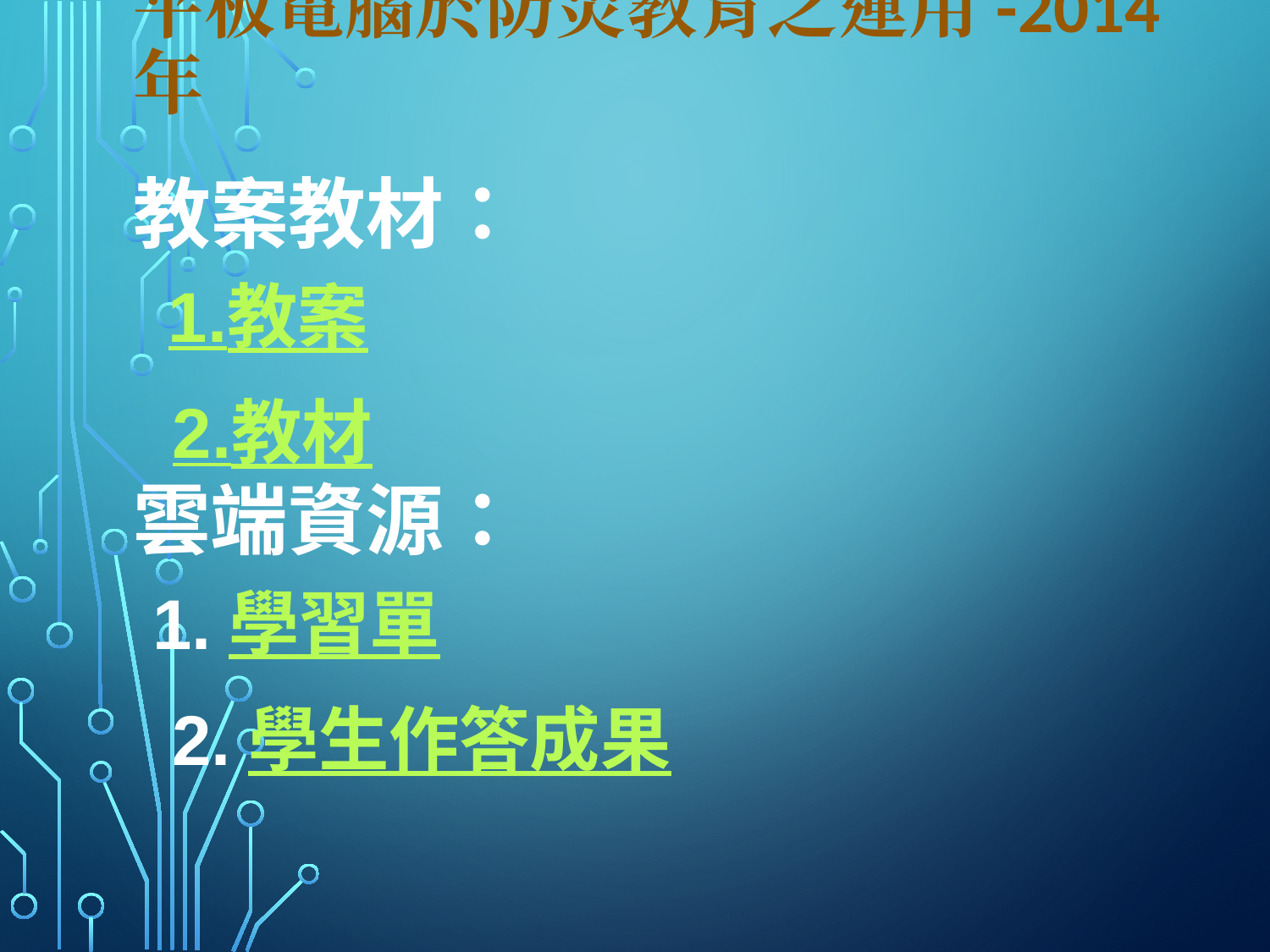

# 平板電腦於防災教育之運用-2014年
教案教材：
  1.教案
  2.教材
雲端資源：
 1.學習單
  2.學生作答成果